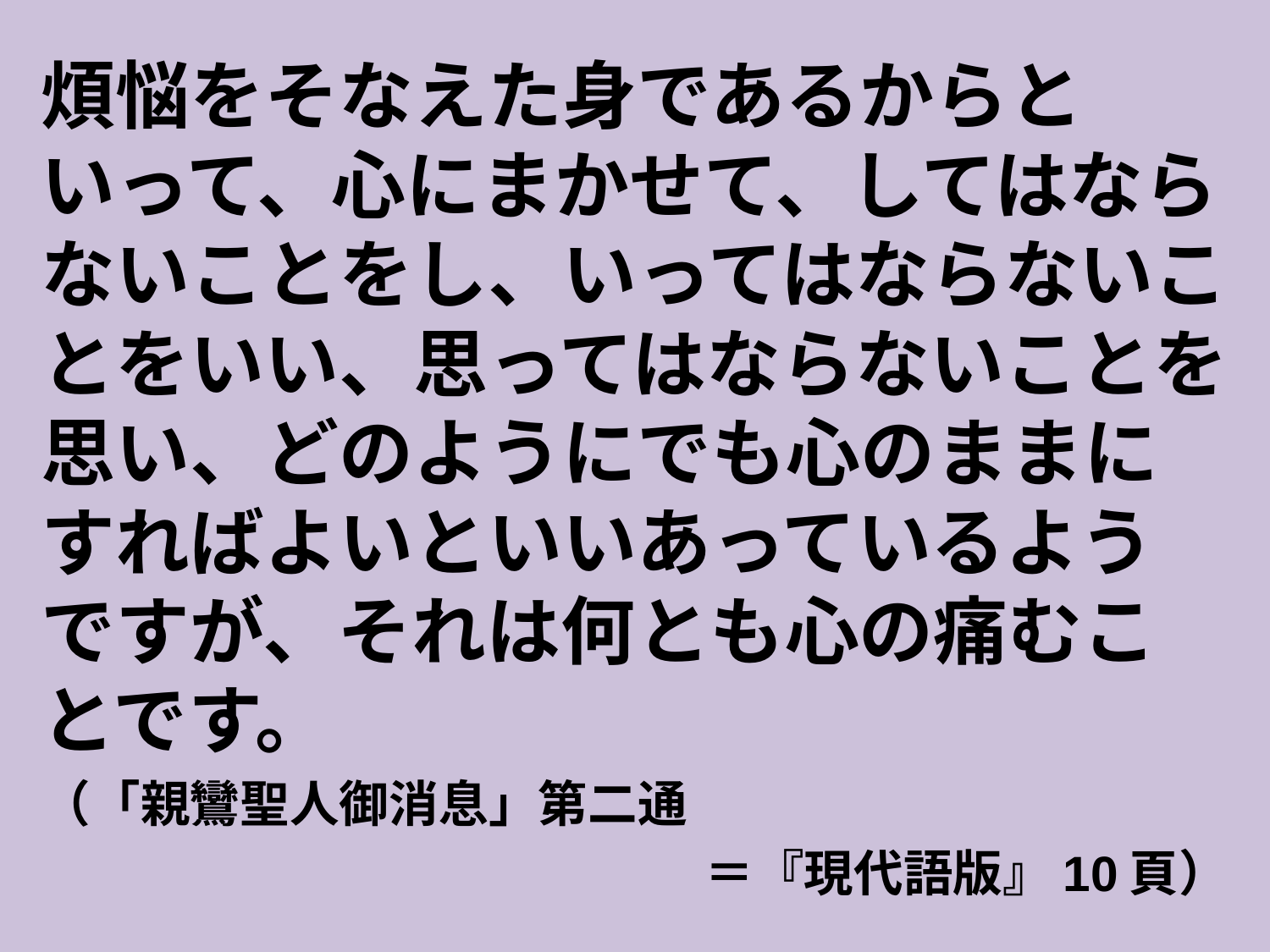

煩悩をそなえた身であるからといって、心にまかせて、してはならないことをし、いってはならないことをいい、思ってはならないことを思い、どのようにでも心のままにすればよいといいあっているようですが、それは何とも心の痛むことです。
（「親鸞聖人御消息」第二通
＝『現代語版』10頁）